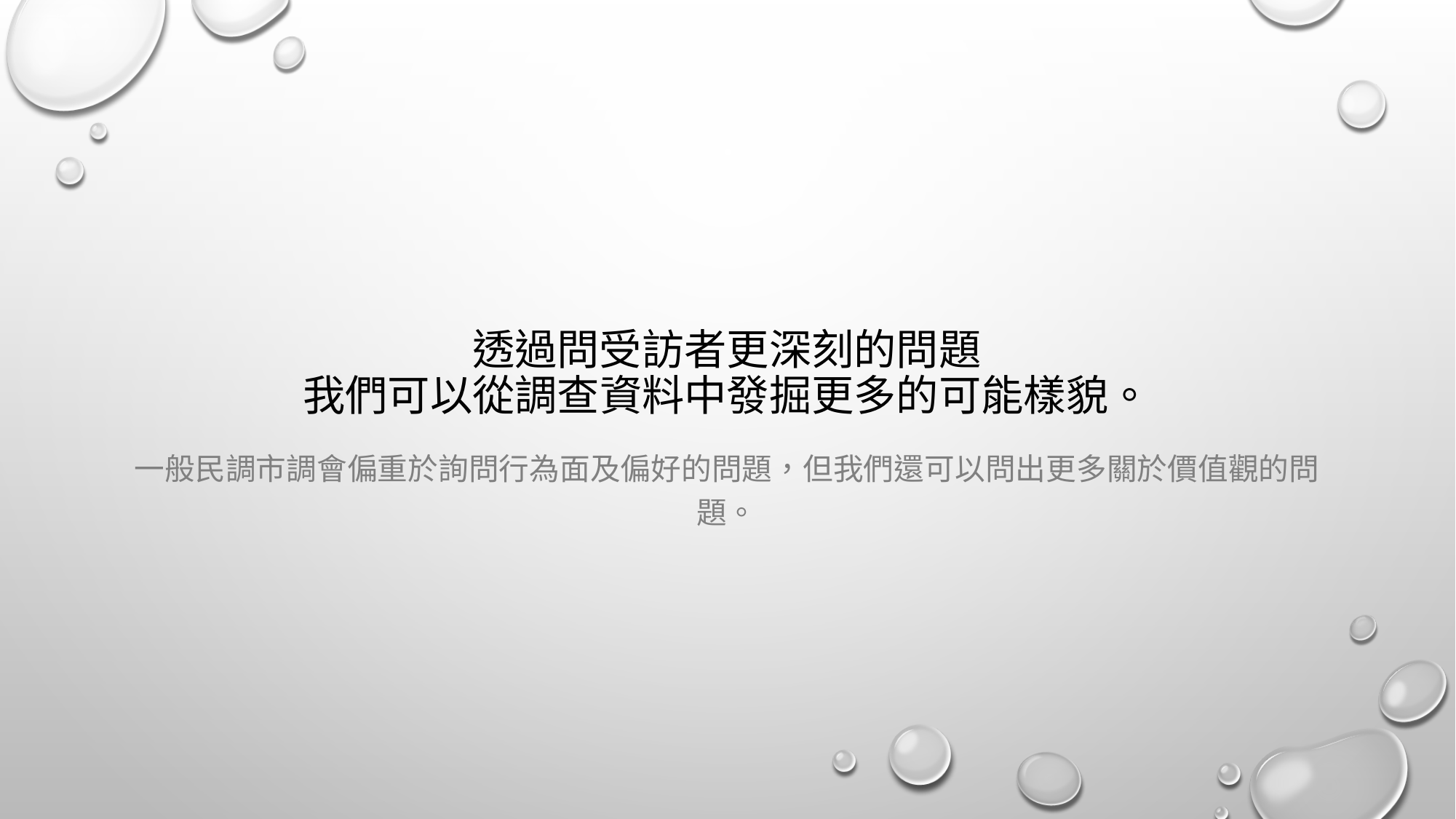

# 透過問受訪者更深刻的問題 我們可以從調查資料中發掘更多的可能樣貌。
一般民調市調會偏重於詢問行為面及偏好的問題，但我們還可以問出更多關於價值觀的問題。